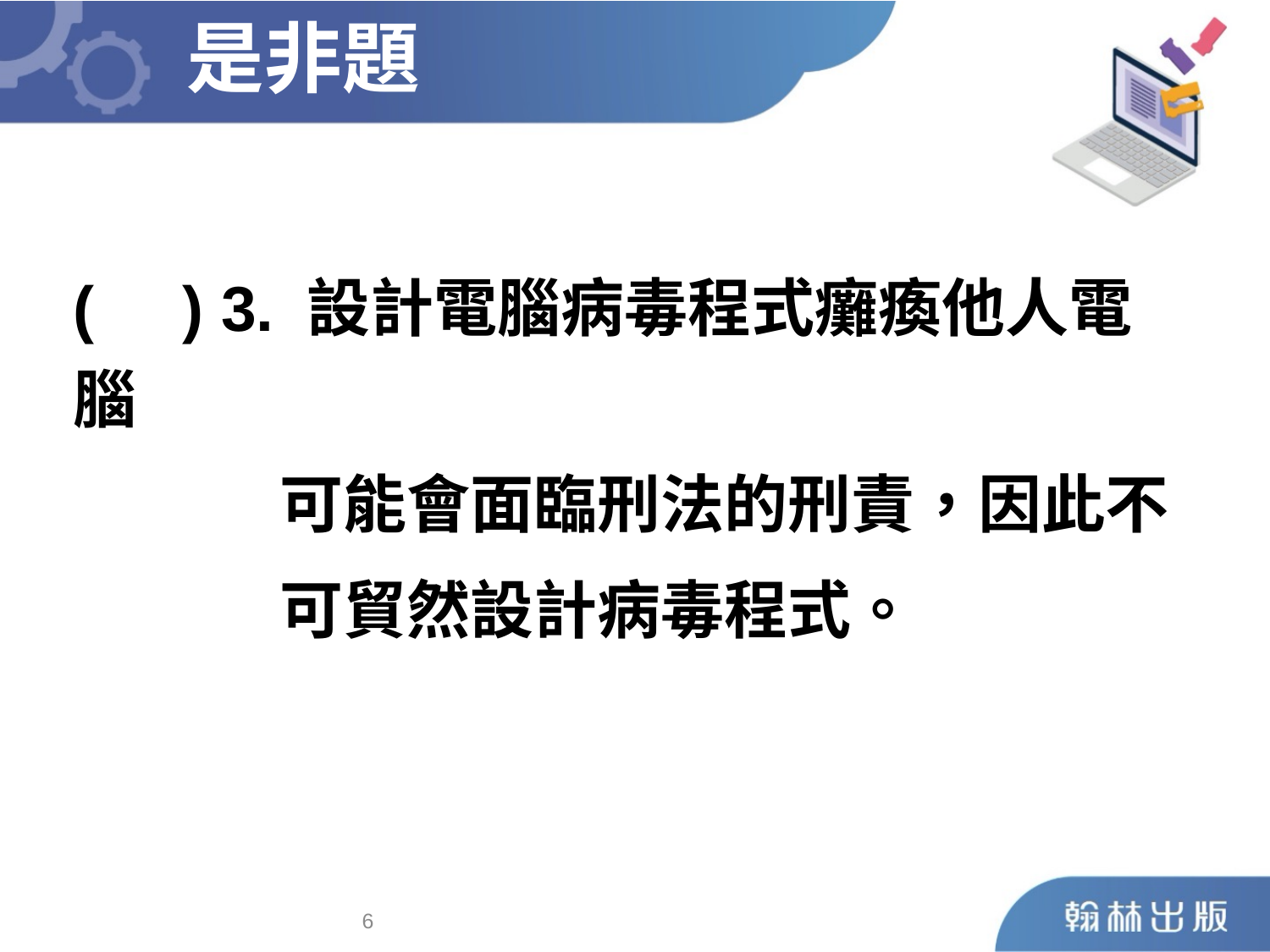

是非題
	(     ) 3. 設計電腦病毒程式癱瘓他人電腦
               可能會面臨刑法的刑責，因此不
               可貿然設計病毒程式。
6